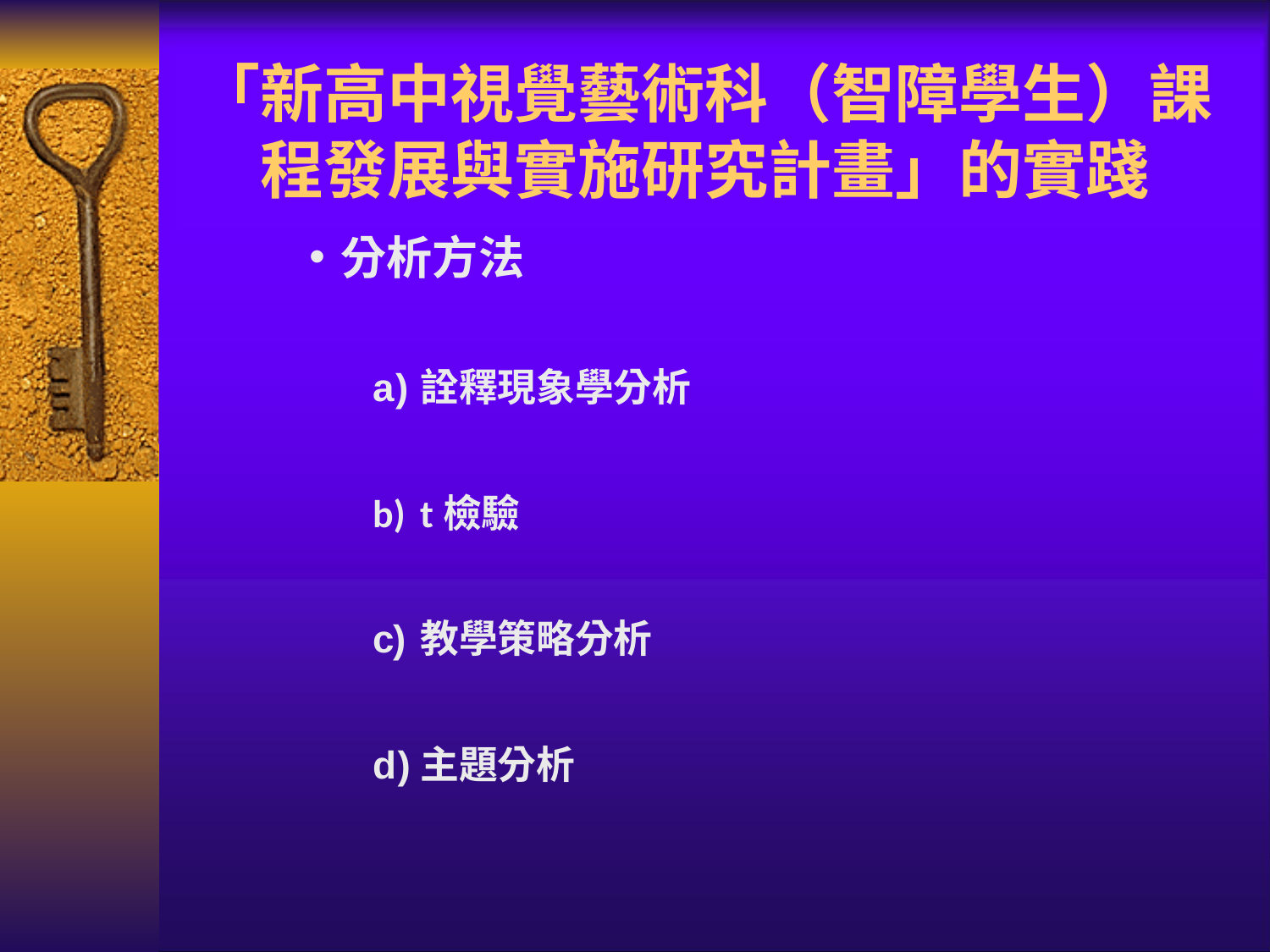

「新高中視覺藝術科（智障學生）課程發展與實施研究計畫」的實踐
分析方法

詮釋現象學分析

t檢驗

教學策略分析

主題分析